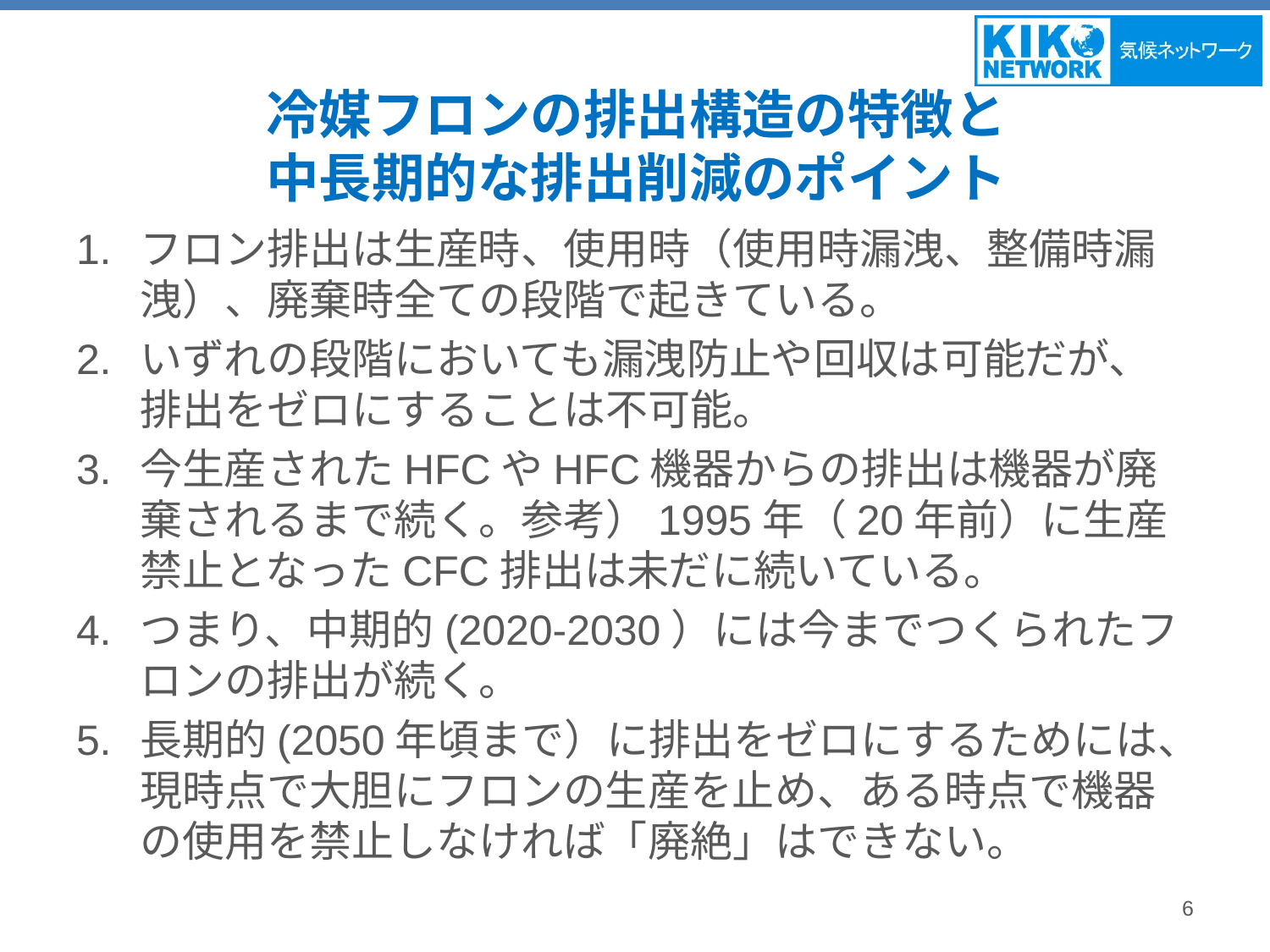

# 冷媒フロンの排出構造の特徴と 中長期的な排出削減のポイント
フロン排出は生産時、使用時（使用時漏洩、整備時漏洩）、廃棄時全ての段階で起きている。
いずれの段階においても漏洩防止や回収は可能だが、排出をゼロにすることは不可能。
今生産されたHFCやHFC機器からの排出は機器が廃棄されるまで続く。参考）1995年（20年前）に生産禁止となったCFC排出は未だに続いている。
つまり、中期的(2020-2030）には今までつくられたフロンの排出が続く。
長期的(2050年頃まで）に排出をゼロにするためには、現時点で大胆にフロンの生産を止め、ある時点で機器の使用を禁止しなければ「廃絶」はできない。
6